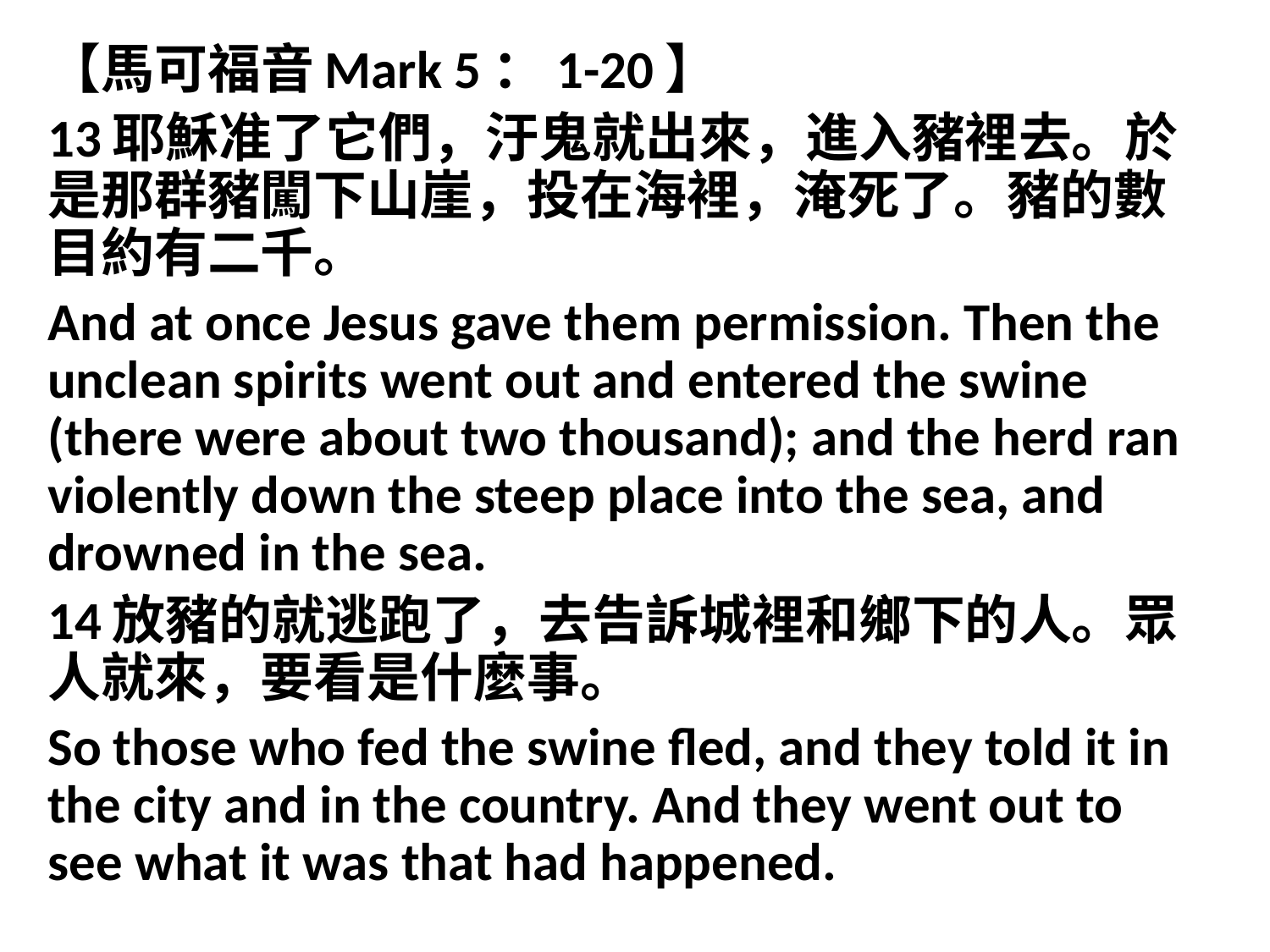

【馬可福音Mark 5：1-20】
13耶穌准了它們，汙鬼就出來，進入豬裡去。於是那群豬闖下山崖，投在海裡，淹死了。豬的數目約有二千。
And at once Jesus gave them permission. Then the unclean spirits went out and entered the swine (there were about two thousand); and the herd ran violently down the steep place into the sea, and drowned in the sea.
14放豬的就逃跑了，去告訴城裡和鄉下的人。眾人就來，要看是什麼事。
So those who fed the swine fled, and they told it in the city and in the country. And they went out to see what it was that had happened.